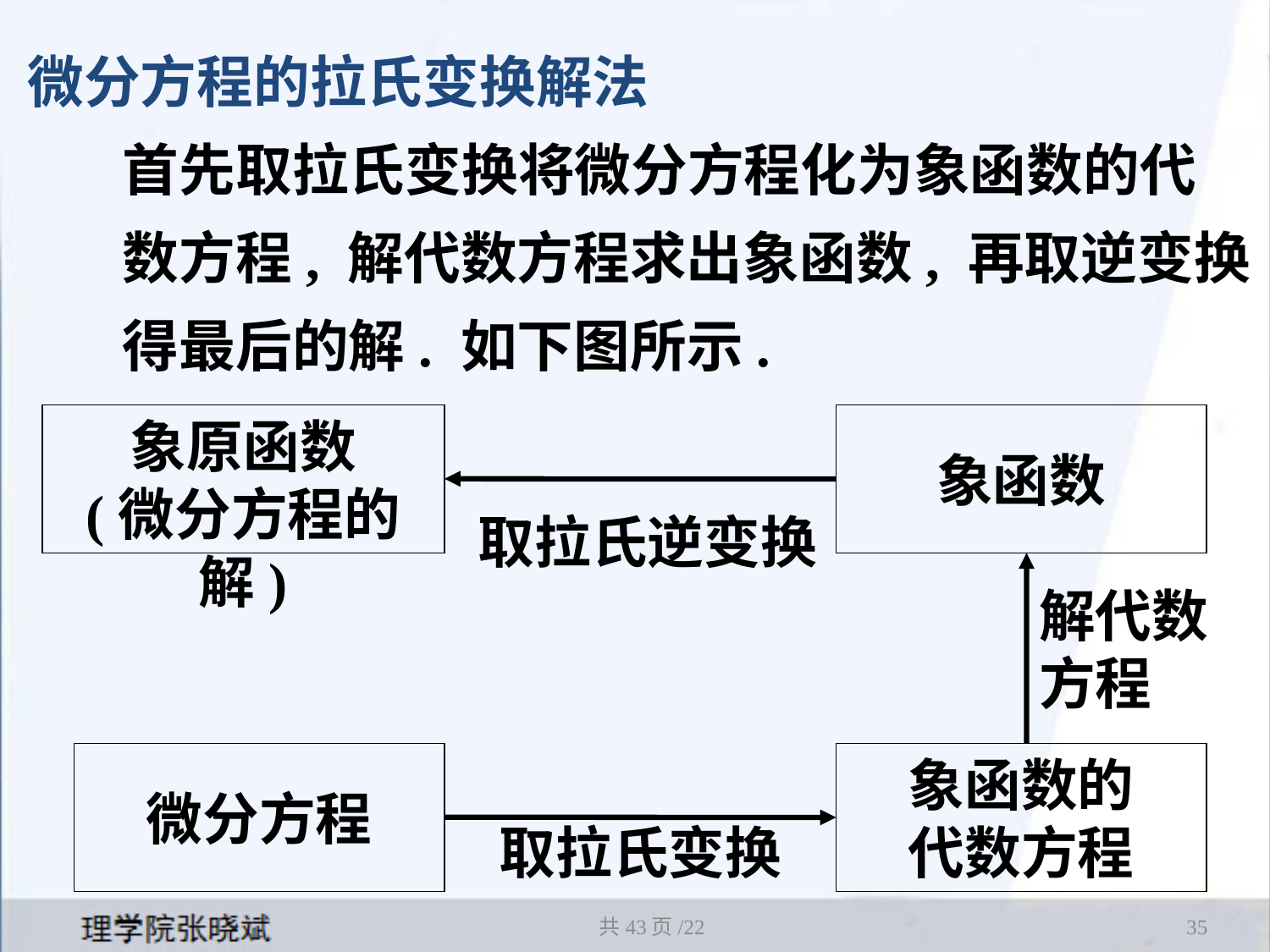

微分方程的拉氏变换解法
首先取拉氏变换将微分方程化为象函数的代数方程, 解代数方程求出象函数, 再取逆变换得最后的解. 如下图所示.
象原函数
(微分方程的解)
象函数

取拉氏逆变换

解代数
方程
微分方程
象函数的
代数方程
取拉氏变换

共43页/22
35